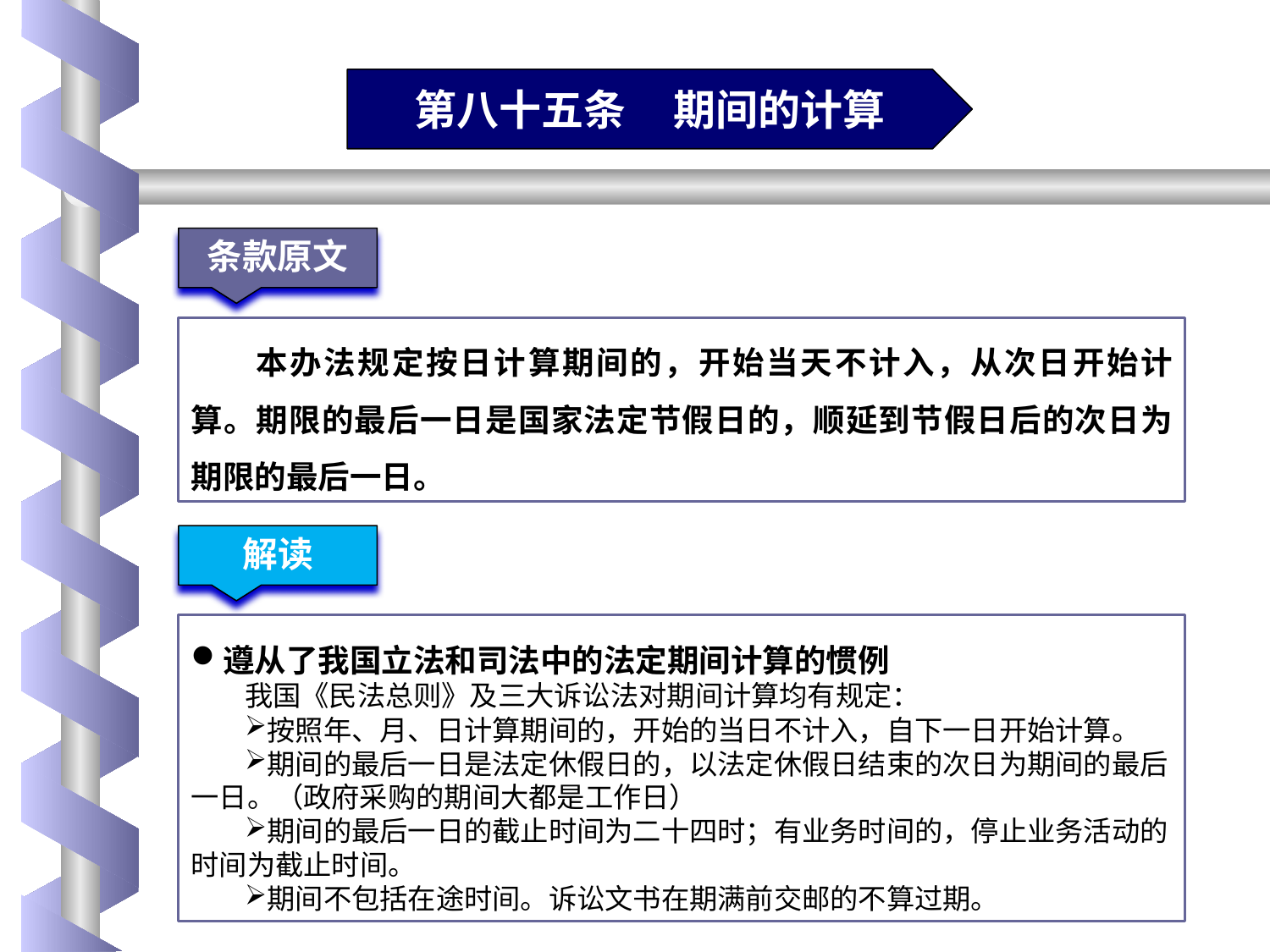

第八十五条     期间的计算
条款原文
本办法规定按日计算期间的，开始当天不计入，从次日开始计算。期限的最后一日是国家法定节假日的，顺延到节假日后的次日为期限的最后一日。
解读
遵从了我国立法和司法中的法定期间计算的惯例
我国《民法总则》及三大诉讼法对期间计算均有规定：
按照年、月、日计算期间的，开始的当日不计入，自下一日开始计算。
期间的最后一日是法定休假日的，以法定休假日结束的次日为期间的最后一日。（政府采购的期间大都是工作日）
期间的最后一日的截止时间为二十四时；有业务时间的，停止业务活动的时间为截止时间。
期间不包括在途时间。诉讼文书在期满前交邮的不算过期。